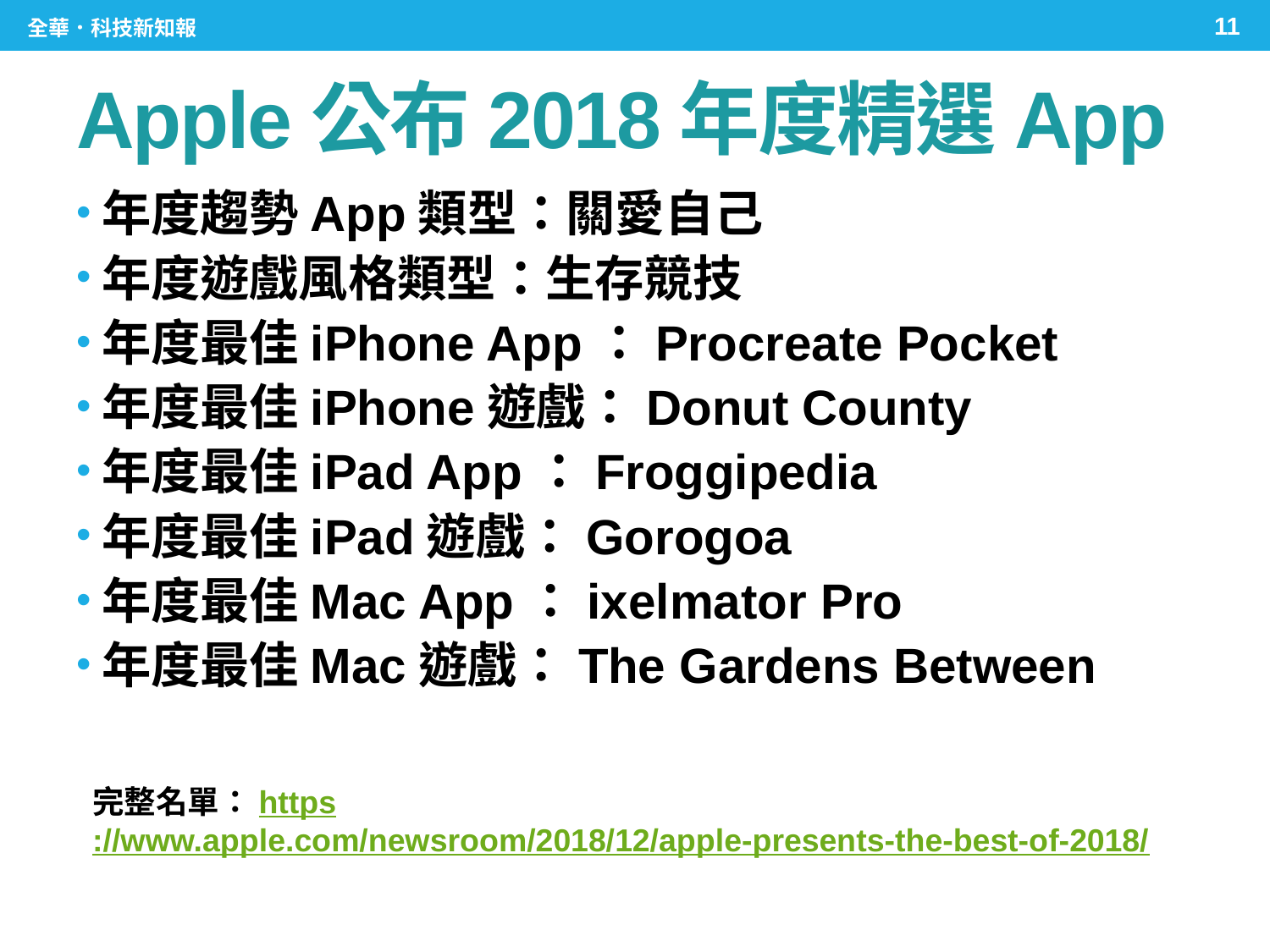

11
全華．科技新知報
# Apple公布2018年度精選App
年度趨勢App類型：關愛自己
年度遊戲風格類型：生存競技
年度最佳iPhone App：Procreate Pocket
年度最佳iPhone遊戲：Donut County
年度最佳iPad App：Froggipedia
年度最佳iPad遊戲：Gorogoa
年度最佳Mac App：ixelmator Pro
年度最佳Mac遊戲：The Gardens Between
完整名單：https://www.apple.com/newsroom/2018/12/apple-presents-the-best-of-2018/